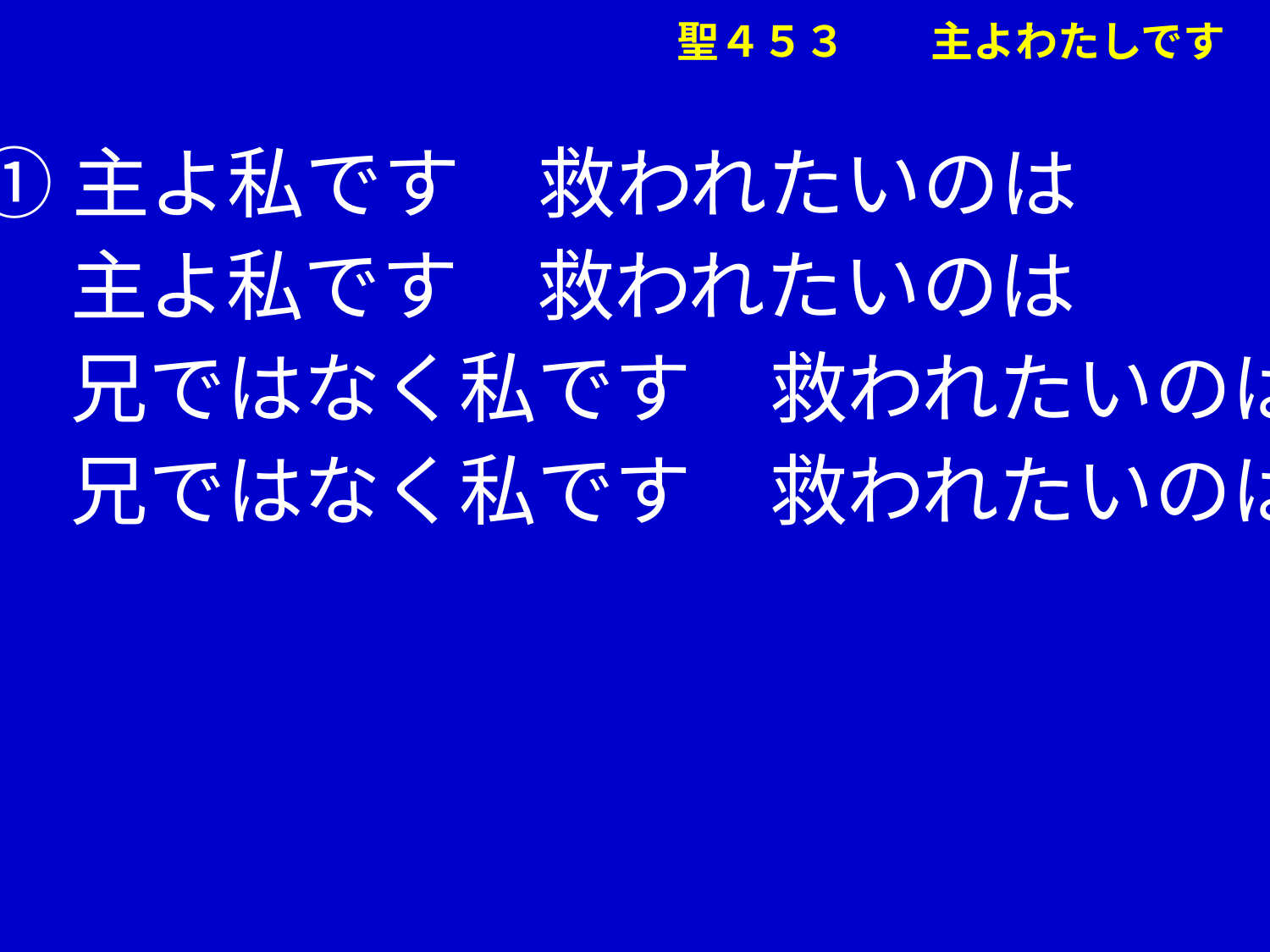

聖４５３　　主よわたしです
①主よ私です　救われたいのは
　 主よ私です　救われたいのは
　 兄ではなく私です　救われたいのは
　 兄ではなく私です　救われたいのは